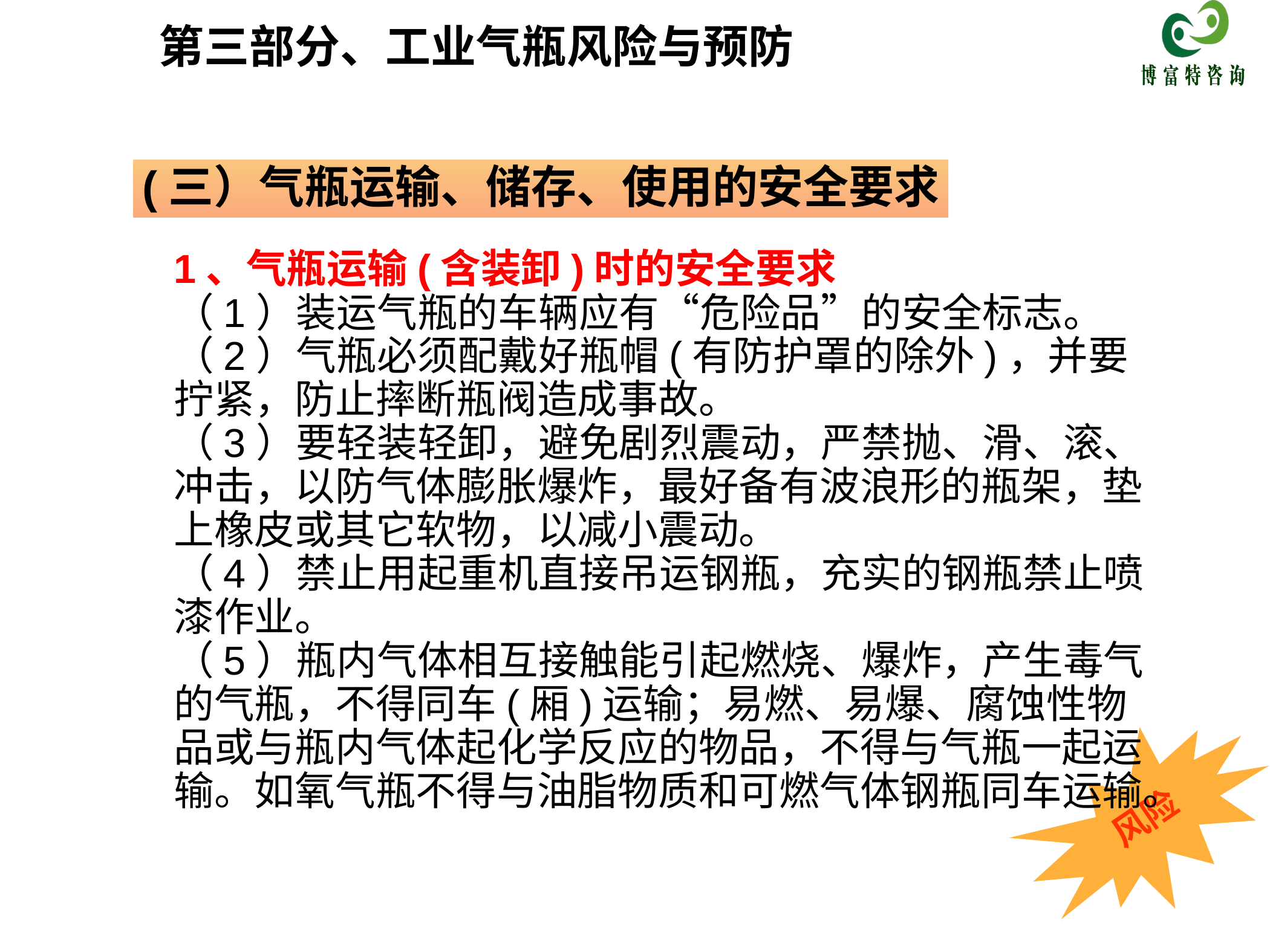

第三部分、工业气瓶风险与预防
(三）气瓶运输、储存、使用的安全要求
1、气瓶运输(含装卸)时的安全要求
（1）装运气瓶的车辆应有“危险品”的安全标志。
（2）气瓶必须配戴好瓶帽(有防护罩的除外)，并要拧紧，防止摔断瓶阀造成事故。
（3）要轻装轻卸，避免剧烈震动，严禁抛、滑、滚、冲击，以防气体膨胀爆炸，最好备有波浪形的瓶架，垫上橡皮或其它软物，以减小震动。
（4）禁止用起重机直接吊运钢瓶，充实的钢瓶禁止喷漆作业。
（5）瓶内气体相互接触能引起燃烧、爆炸，产生毒气的气瓶，不得同车(厢)运输；易燃、易爆、腐蚀性物品或与瓶内气体起化学反应的物品，不得与气瓶一起运输。如氧气瓶不得与油脂物质和可燃气体钢瓶同车运输。
风险